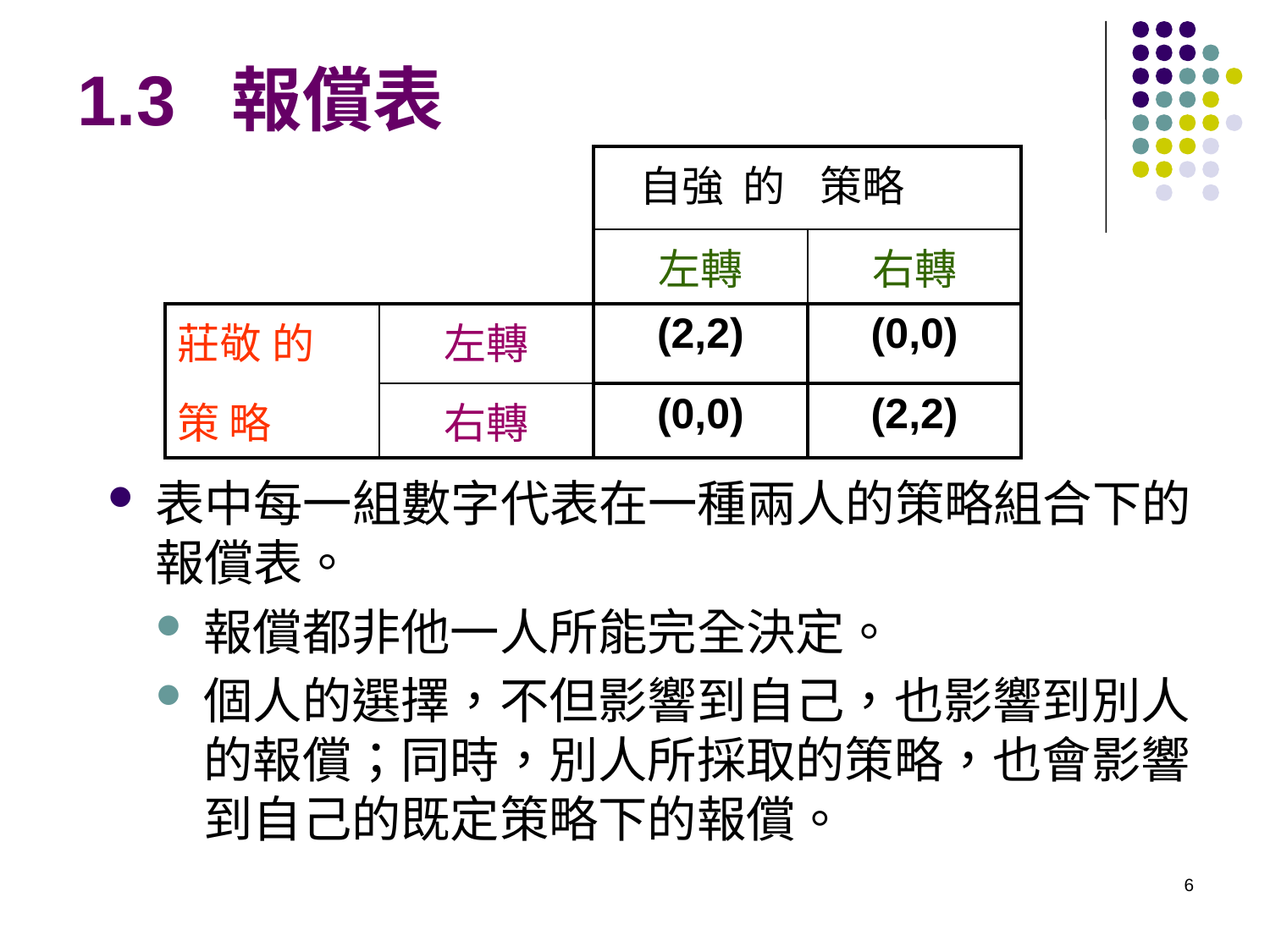

# 1.3  報償表
|  |  | 自強 的 | 策略 |
| --- | --- | --- | --- |
|  |  | 左轉 | 右轉 |
| 莊敬 的 | 左轉 | (2,2) | (0,0) |
| 策 略 | 右轉 | (0,0) | (2,2) |
表中每一組數字代表在一種兩人的策略組合下的報償表。
報償都非他一人所能完全決定。
個人的選擇，不但影響到自己，也影響到別人的報償；同時，別人所採取的策略，也會影響到自己的既定策略下的報償。
6